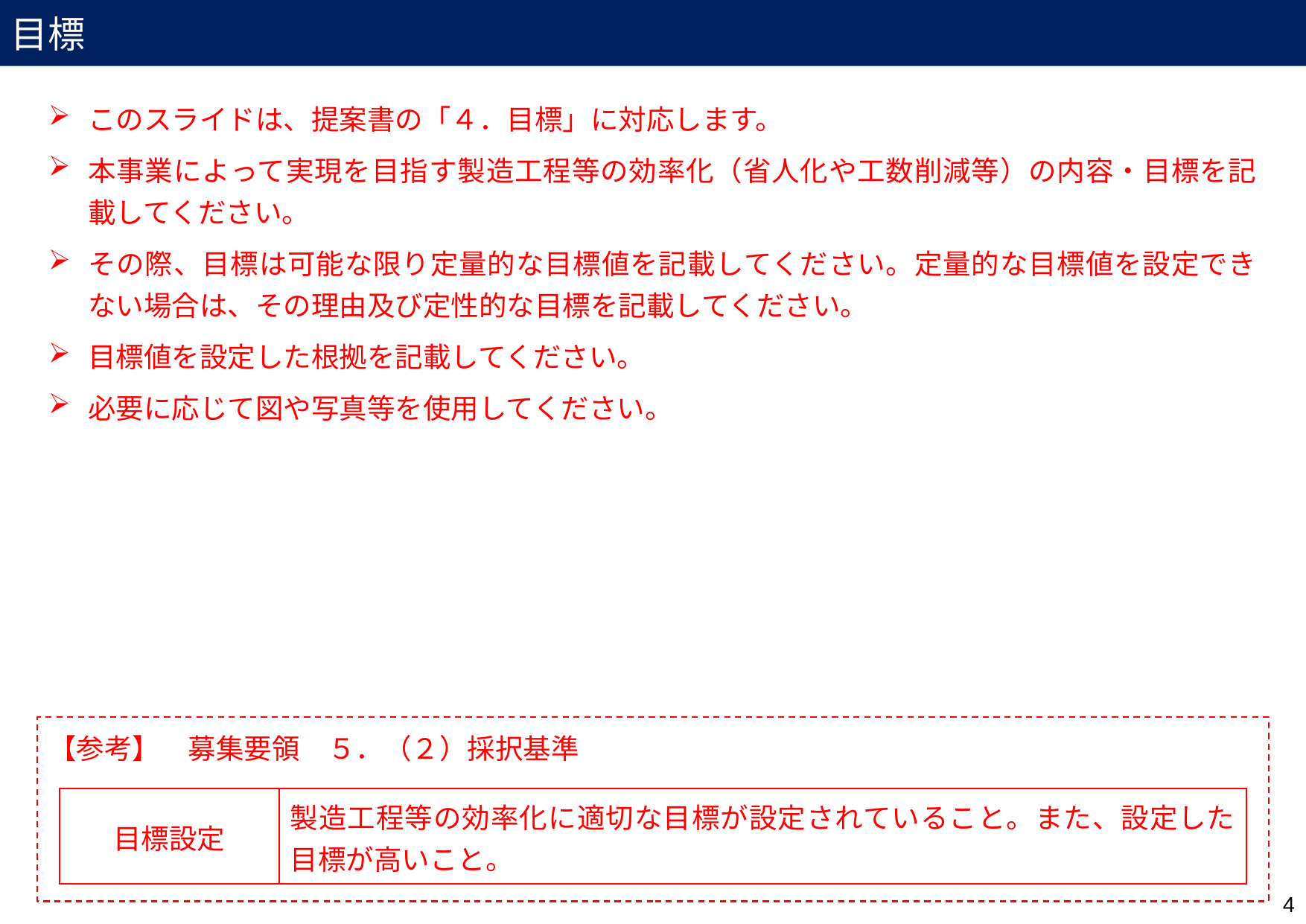

# 目標
このスライドは、提案書の「４．目標」に対応します。
本事業によって実現を目指す製造工程等の効率化（省人化や工数削減等）の内容・目標を記載してください。
その際、目標は可能な限り定量的な目標値を記載してください。定量的な目標値を設定できない場合は、その理由及び定性的な目標を記載してください。
目標値を設定した根拠を記載してください。
必要に応じて図や写真等を使用してください。
【参考】　募集要領　５．（２）採択基準
| 目標設定 | 製造工程等の効率化に適切な目標が設定されていること。また、設定した目標が高いこと。 |
| --- | --- |
4